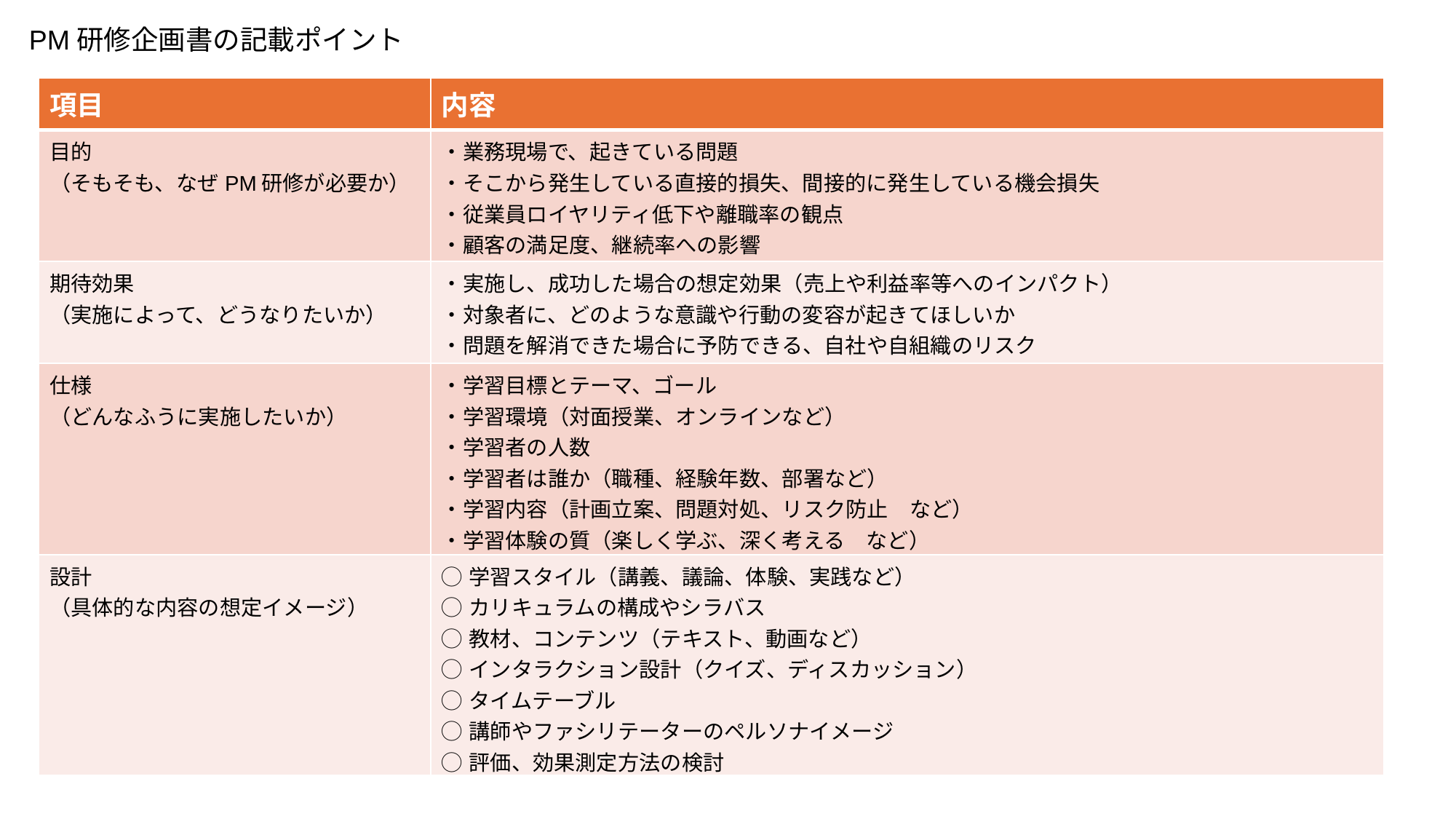

PM研修企画書の記載ポイント
| 項目 | 内容 |
| --- | --- |
| 目的 （そもそも、なぜPM研修が必要か） | ・業務現場で、起きている問題 ・そこから発生している直接的損失、間接的に発生している機会損失 ・従業員ロイヤリティ低下や離職率の観点 ・顧客の満足度、継続率への影響 |
| 期待効果 （実施によって、どうなりたいか） | ・実施し、成功した場合の想定効果（売上や利益率等へのインパクト） ・対象者に、どのような意識や行動の変容が起きてほしいか ・問題を解消できた場合に予防できる、自社や自組織のリスク |
| 仕様 （どんなふうに実施したいか） | ・学習目標とテーマ、ゴール ・学習環境（対面授業、オンラインなど） ・学習者の人数 ・学習者は誰か（職種、経験年数、部署など） ・学習内容（計画立案、問題対処、リスク防止　など） ・学習体験の質（楽しく学ぶ、深く考える　など） |
| 設計 （具体的な内容の想定イメージ） | ◯学習スタイル（講義、議論、体験、実践など） ◯カリキュラムの構成やシラバス ◯教材、コンテンツ（テキスト、動画など） ◯インタラクション設計（クイズ、ディスカッション） ◯タイムテーブル ◯講師やファシリテーターのペルソナイメージ ◯評価、効果測定方法の検討 |